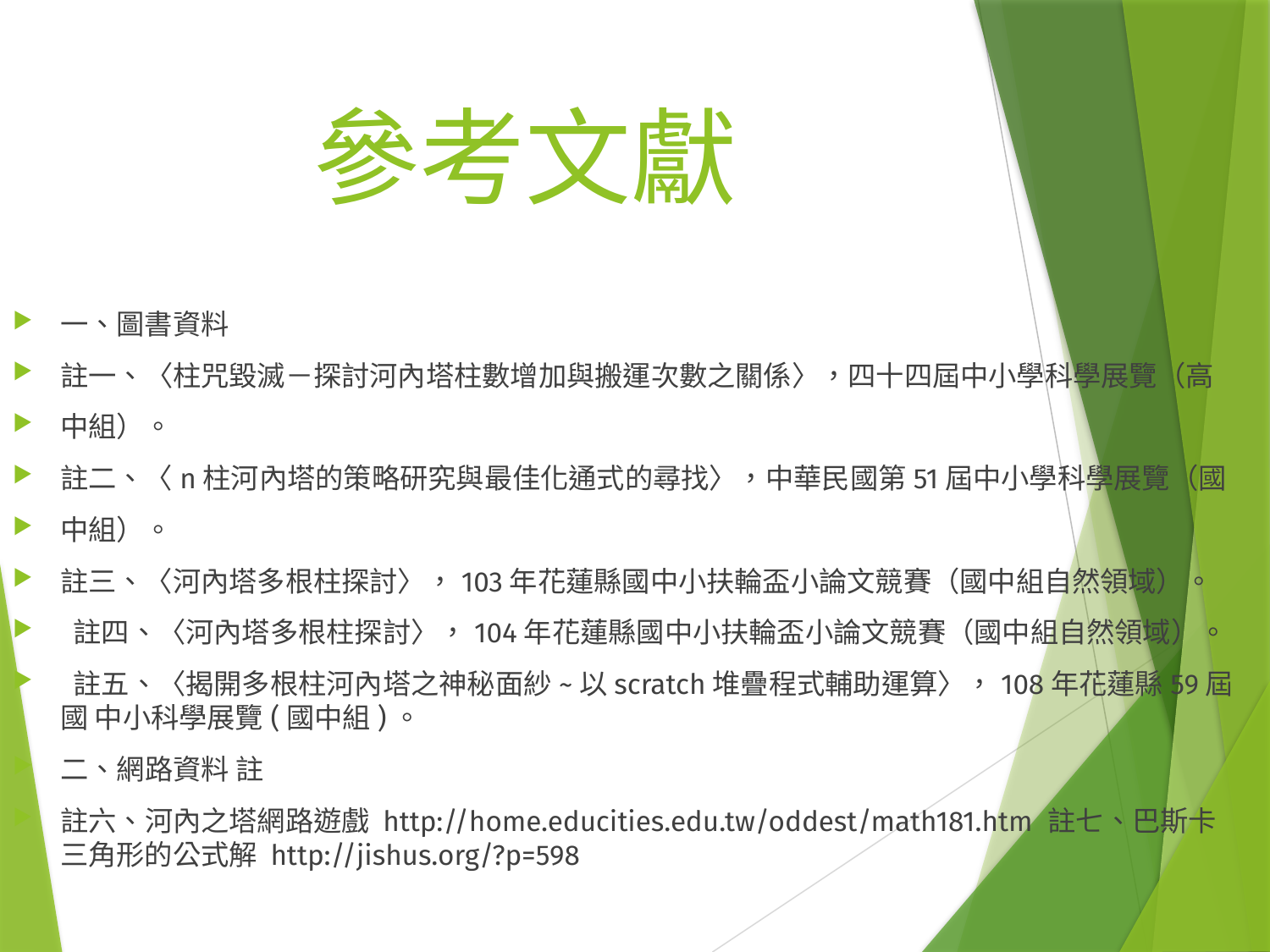

# 參考文獻
一、圖書資料
註一、〈柱咒毀滅－探討河內塔柱數增加與搬運次數之關係〉，四十四屆中小學科學展覽（高
中組）。
註二、〈n柱河內塔的策略研究與最佳化通式的尋找〉，中華民國第51屆中小學科學展覽（國
中組）。
註三、〈河內塔多根柱探討〉，103年花蓮縣國中小扶輪盃小論文競賽（國中組自然領域）。
 註四、〈河內塔多根柱探討〉，104年花蓮縣國中小扶輪盃小論文競賽（國中組自然領域）。
 註五、〈揭開多根柱河內塔之神秘面紗~以scratch堆疊程式輔助運算〉，108年花蓮縣59屆國 中小科學展覽(國中組)。
二、網路資料 註
註六、河內之塔網路遊戲 http://home.educities.edu.tw/oddest/math181.htm 註七、巴斯卡三角形的公式解 http://jishus.org/?p=598